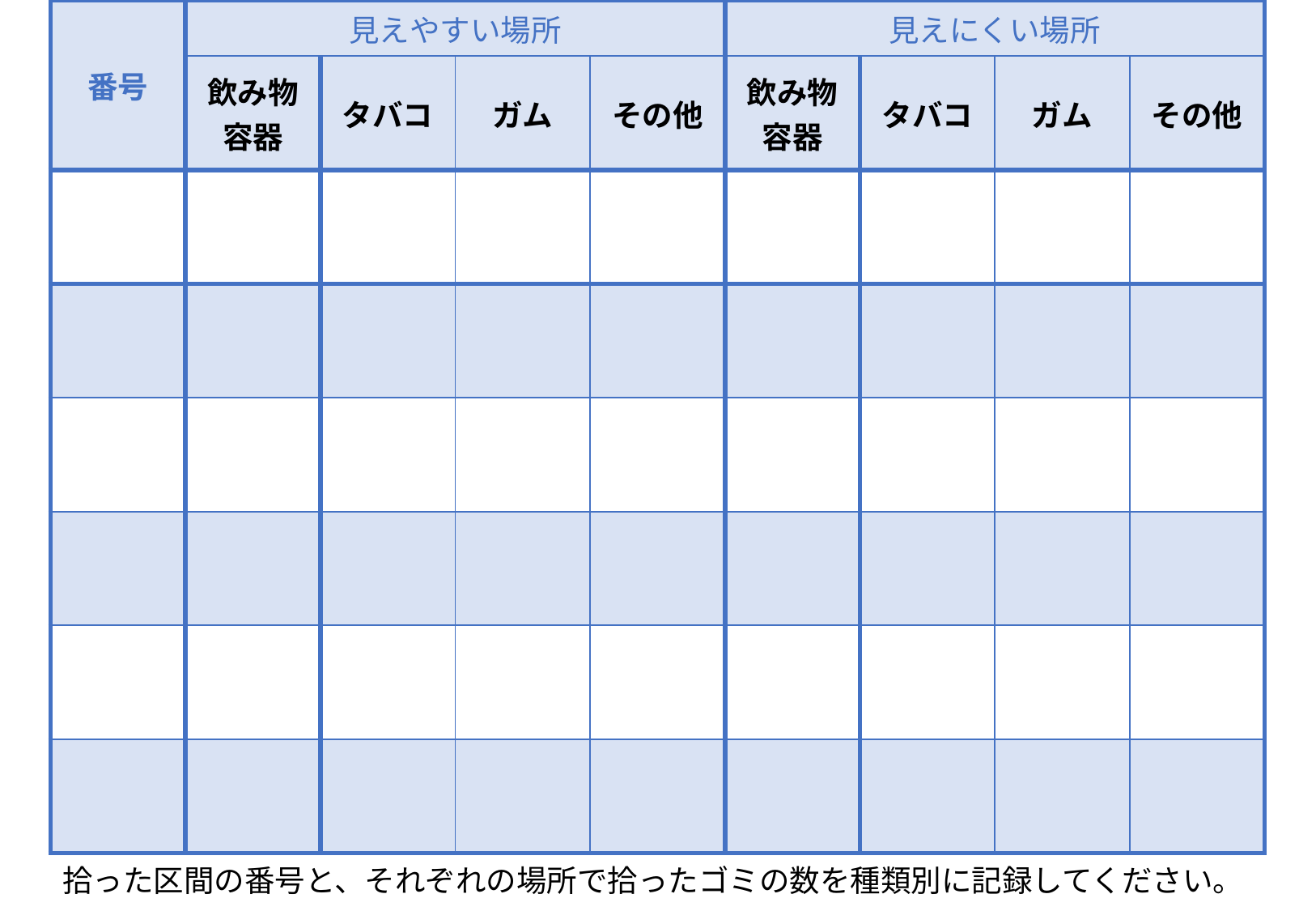

| 番号 | 見えやすい場所 |  |  |  | 見えにくい場所 |  |  |  |
| --- | --- | --- | --- | --- | --- | --- | --- | --- |
|  | 飲み物 容器 | タバコ | ガム | その他 | 飲み物 容器 | タバコ | ガム | その他 |
|  |  |  |  |  |  |  |  |  |
|  |  |  |  |  |  |  |  |  |
|  |  |  |  |  |  |  |  |  |
|  |  |  |  |  |  |  |  |  |
|  |  |  |  |  |  |  |  |  |
|  |  |  |  |  |  |  |  |  |
拾った区間の番号と、それぞれの場所で拾ったゴミの数を種類別に記録してください。